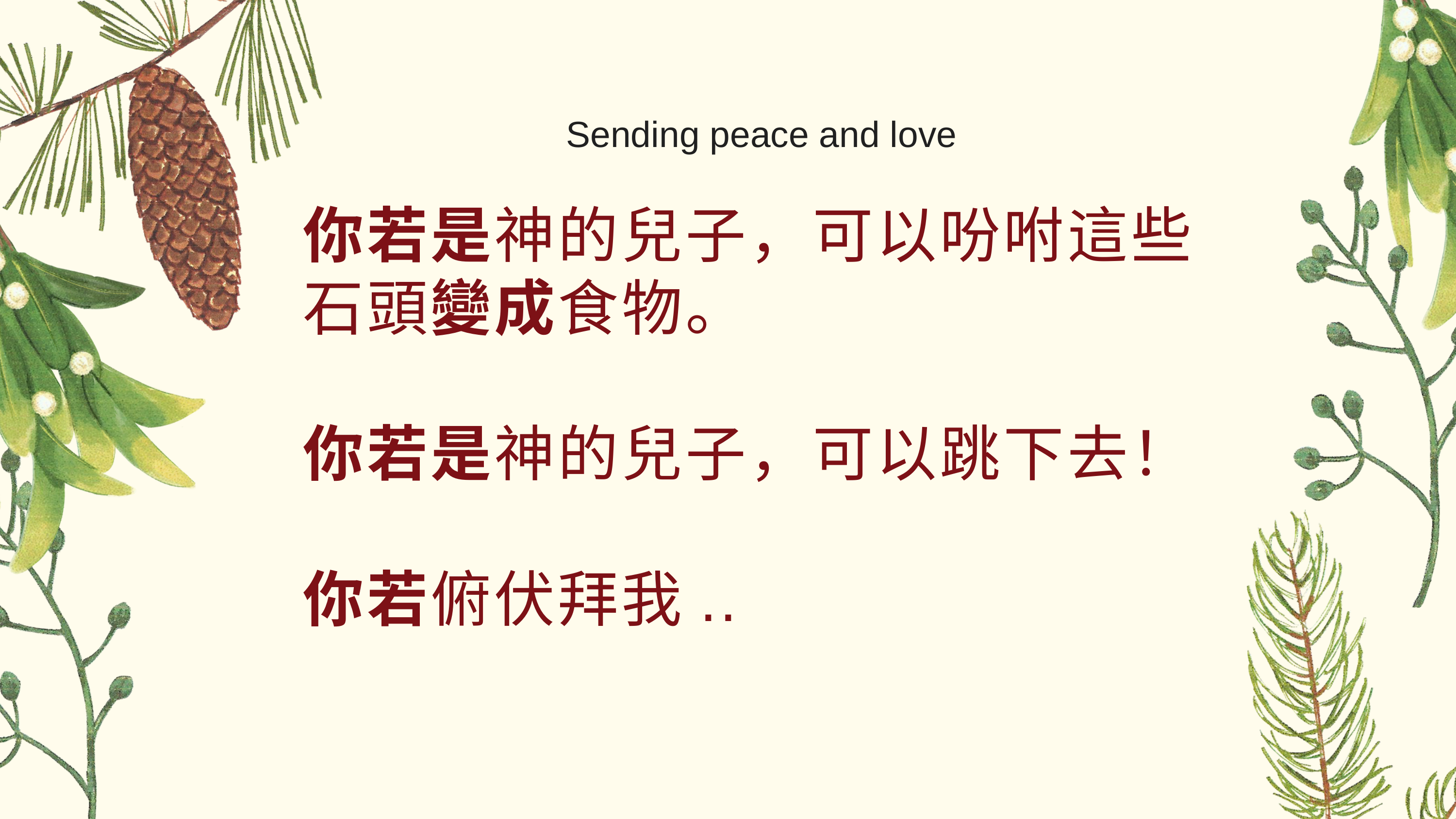

Sending peace and love
你若是神的兒子，可以吩咐這些石頭變成食物。

你若是神的兒子，可以跳下去！

你若俯伏拜我..